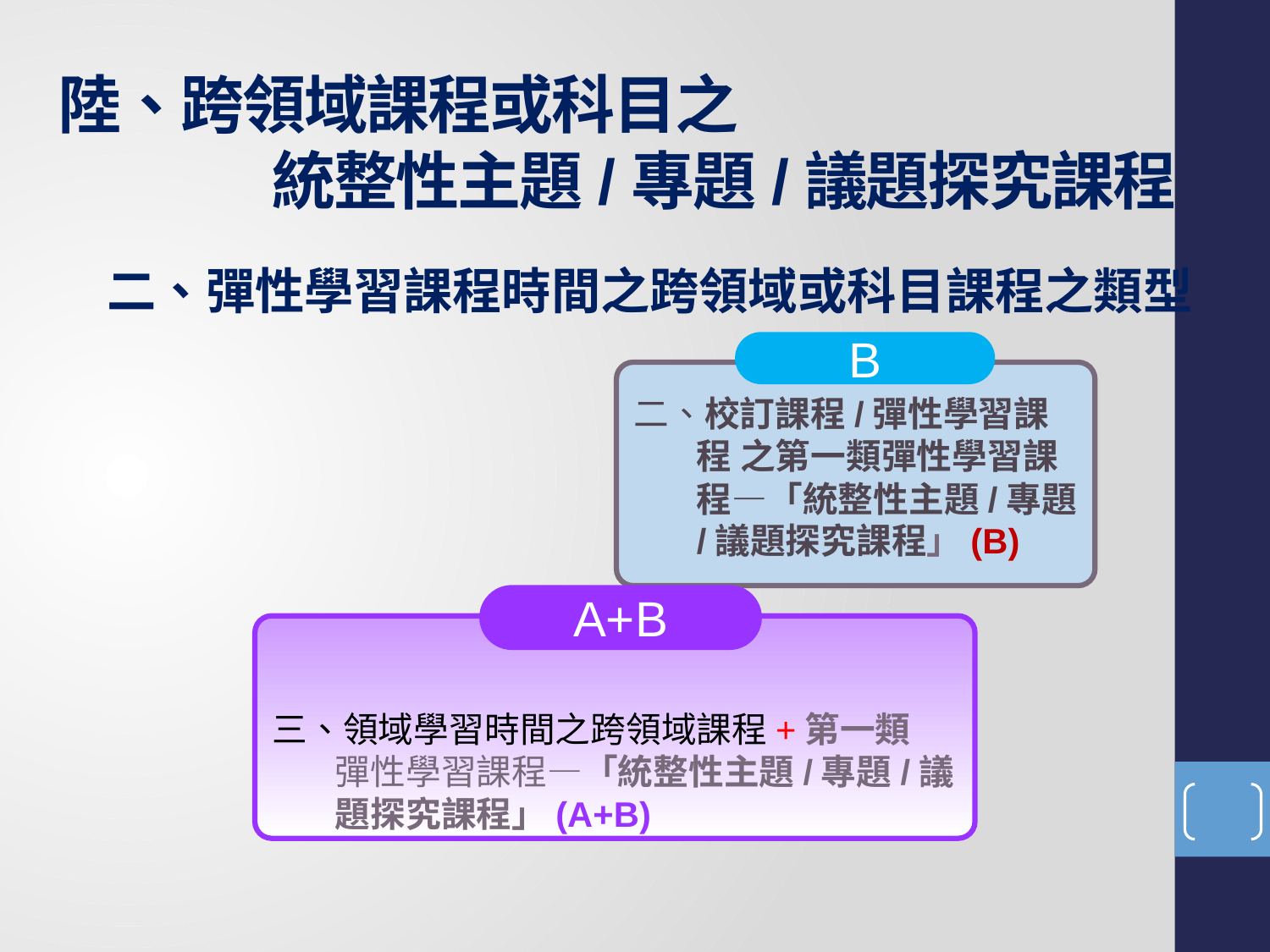

# 陸、跨領域課程或科目之 統整性主題/專題/議題探究課程
二、彈性學習課程時間之跨領域或科目課程之類型
B
二、校訂課程/彈性學習課程 之第一類彈性學習課程—「統整性主題/專題/議題探究課程」(B)

A+B

三、領域學習時間之跨領域課程+第一類   彈性學習課程—「統整性主題/專題/議題探究課程」(A+B)